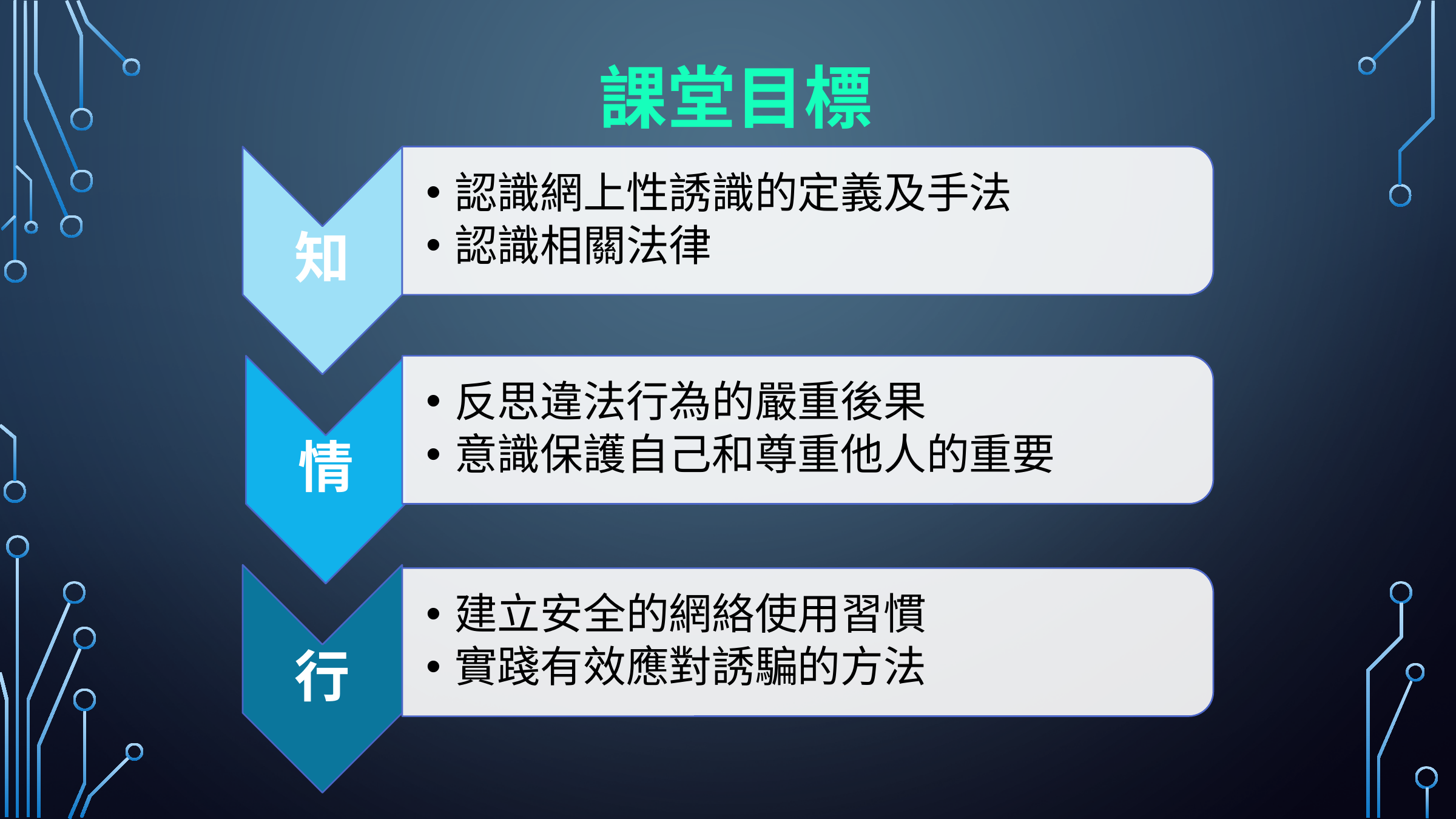

課堂目標

認識網上性誘識的定義及手法
認識相關法律

知

反思違法行為的嚴重後果
意識保護自己和尊重他人的重要

情
建立安全的網絡使用習慣
實踐有效應對誘騙的方法

行